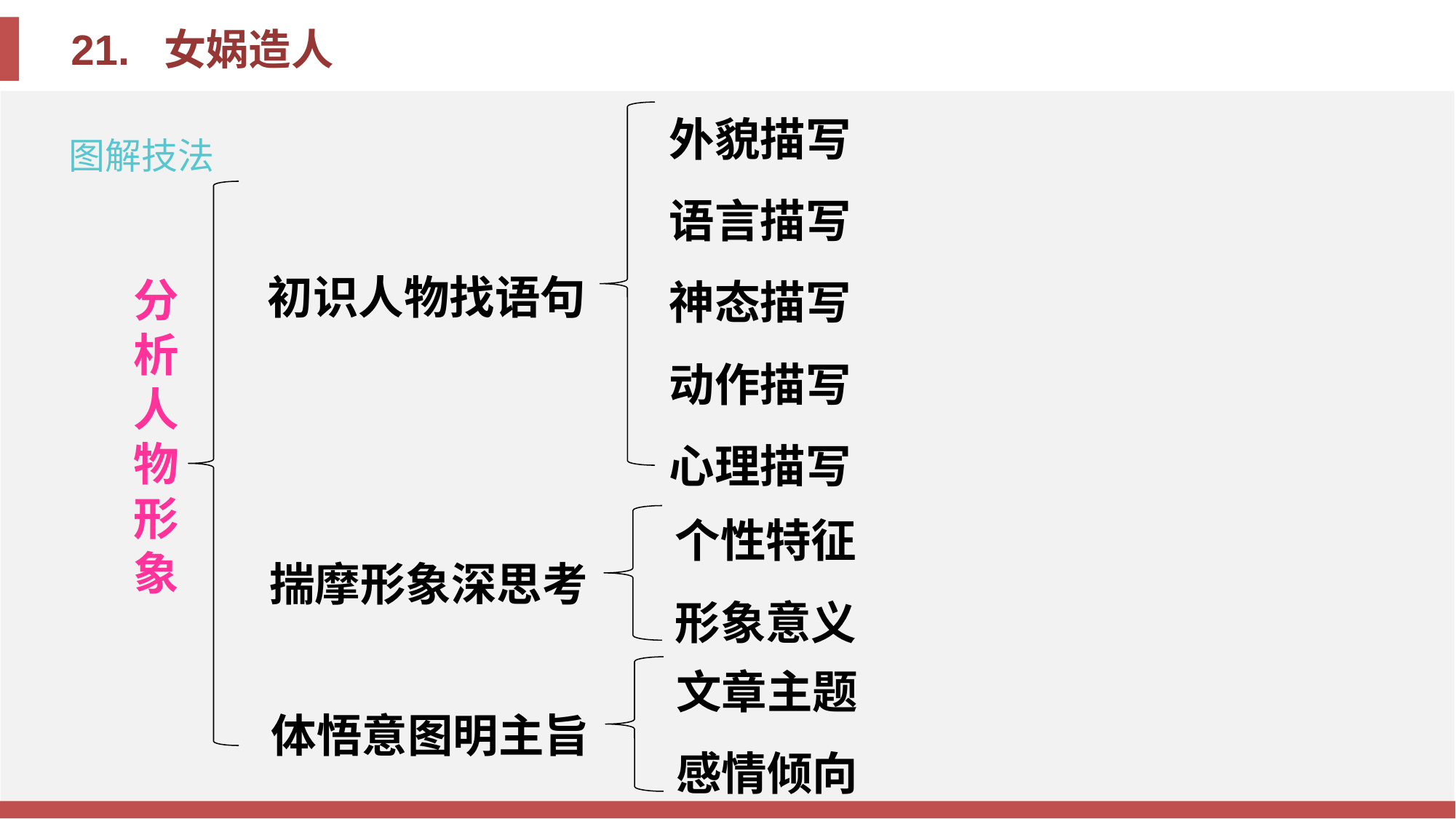

外貌描写
语言描写
神态描写
动作描写
心理描写

初识人物找语句
分 析 人 物 形 象
个性特征
形象意义
揣摩形象深思考

文章主题 感情倾向

体悟意图明主旨

图解技法